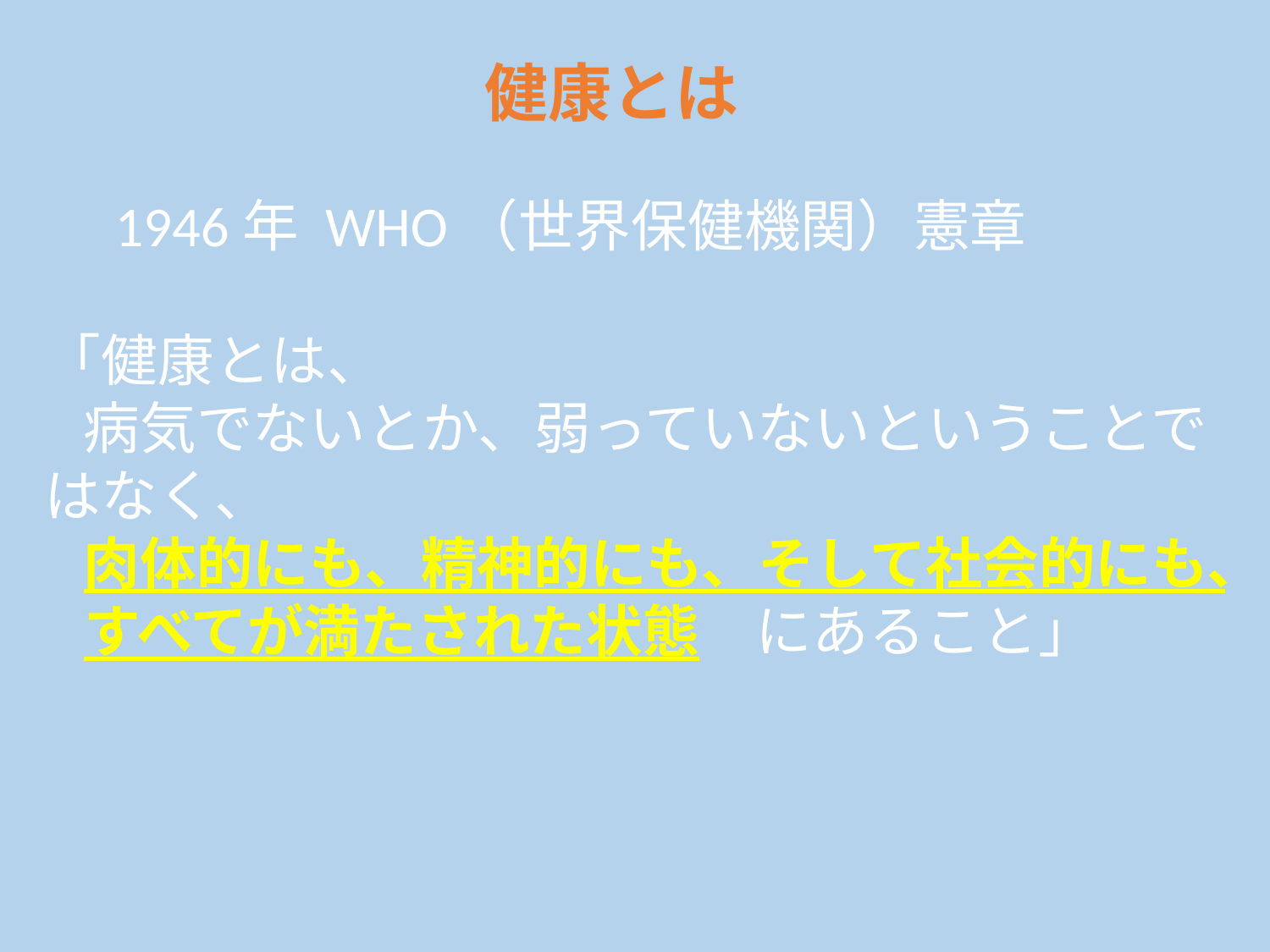

# 健康とは
　1946年 WHO（世界保健機関）憲章

「健康とは、
  病気でないとか、弱っていないということではなく、
  肉体的にも、精神的にも、そして社会的にも、
  すべてが満たされた状態　にあること」